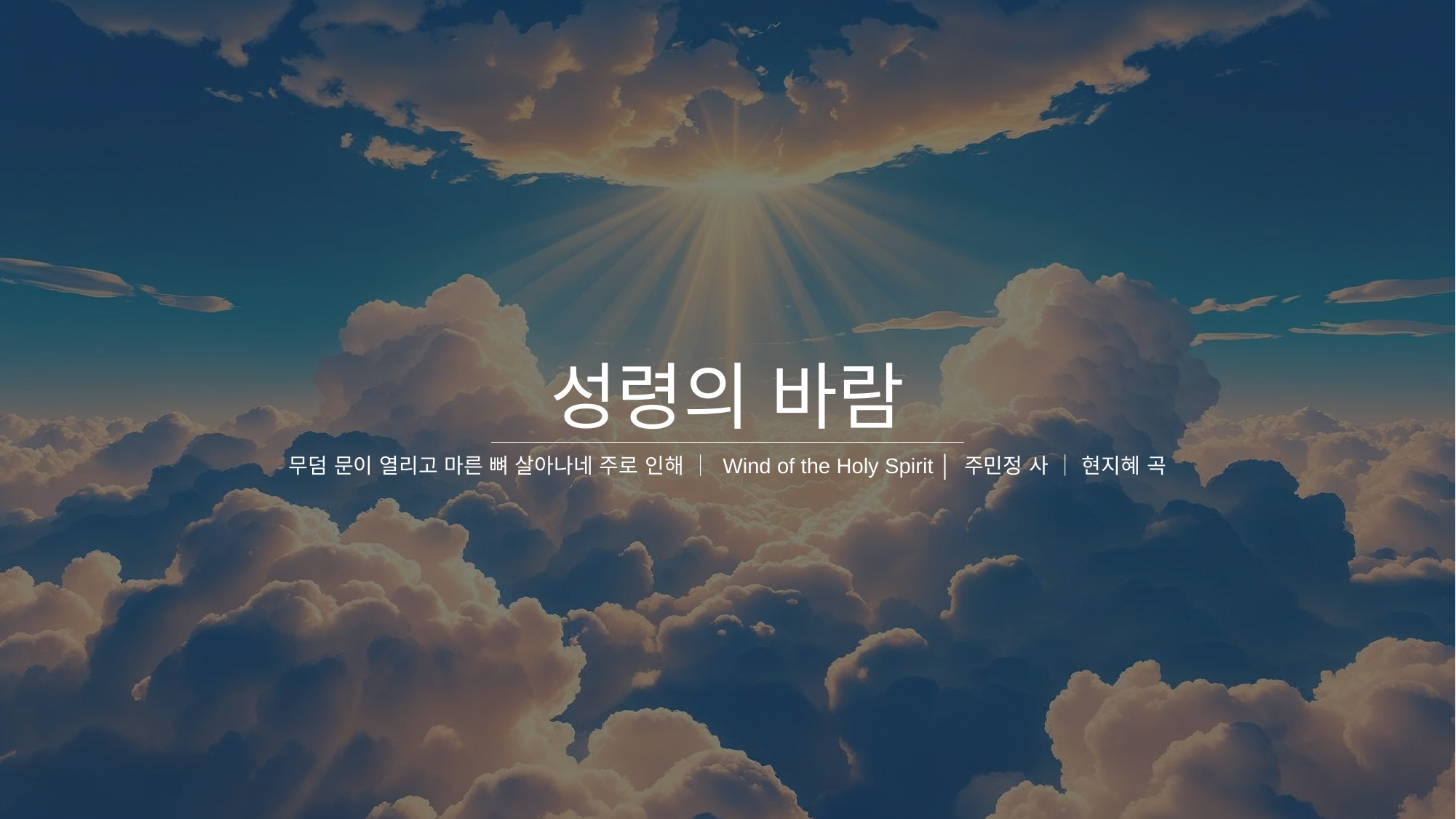

# 성령의 바람
무덤 문이 열리고 마른 뼈 살아나네 주로 인해 │ Wind of the Holy Spirit │ 주민정 사 │ 현지혜 곡